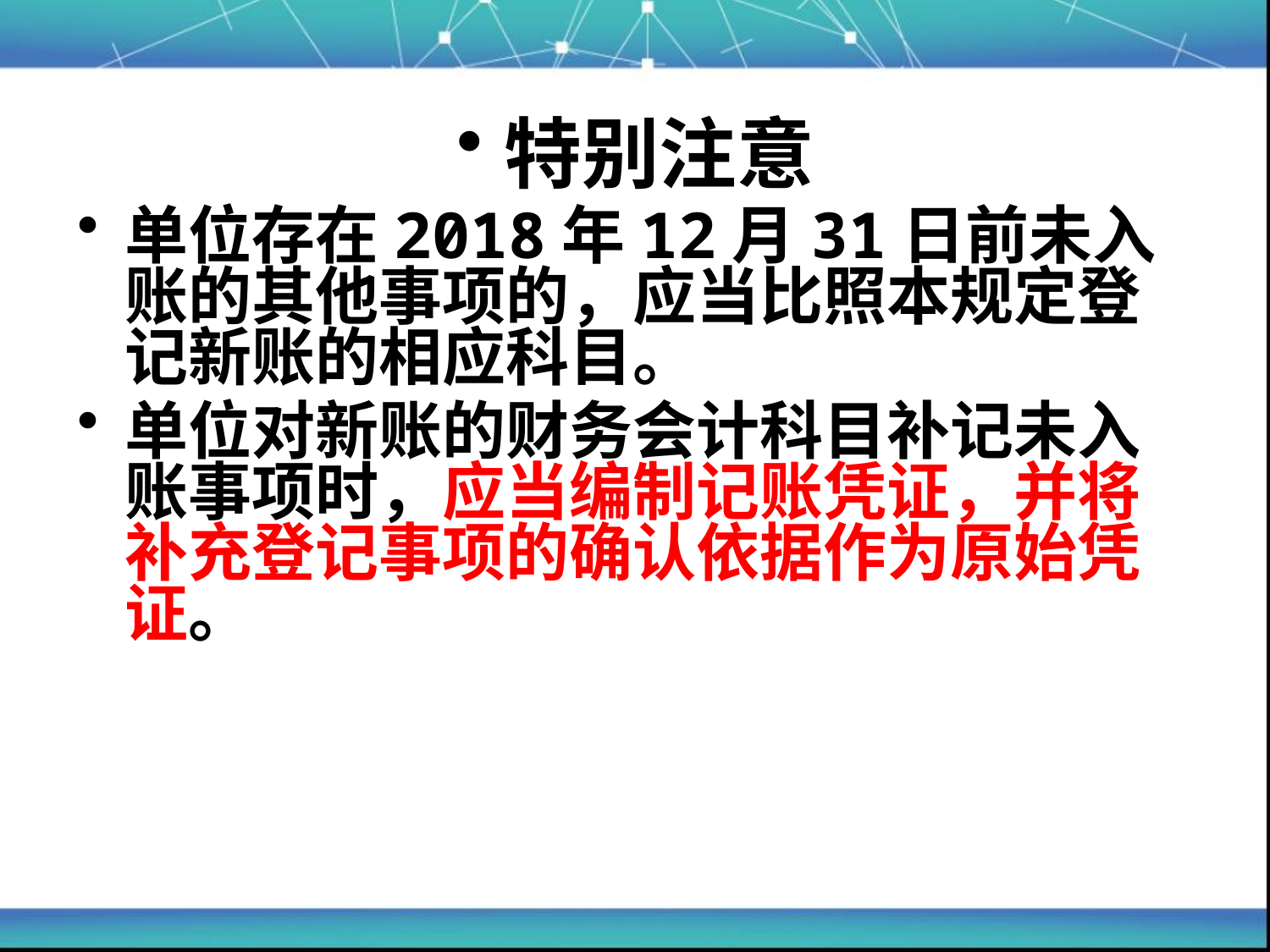

特别注意
单位存在2018年12月31日前未入账的其他事项的，应当比照本规定登记新账的相应科目。
单位对新账的财务会计科目补记未入账事项时，应当编制记账凭证，并将补充登记事项的确认依据作为原始凭证。